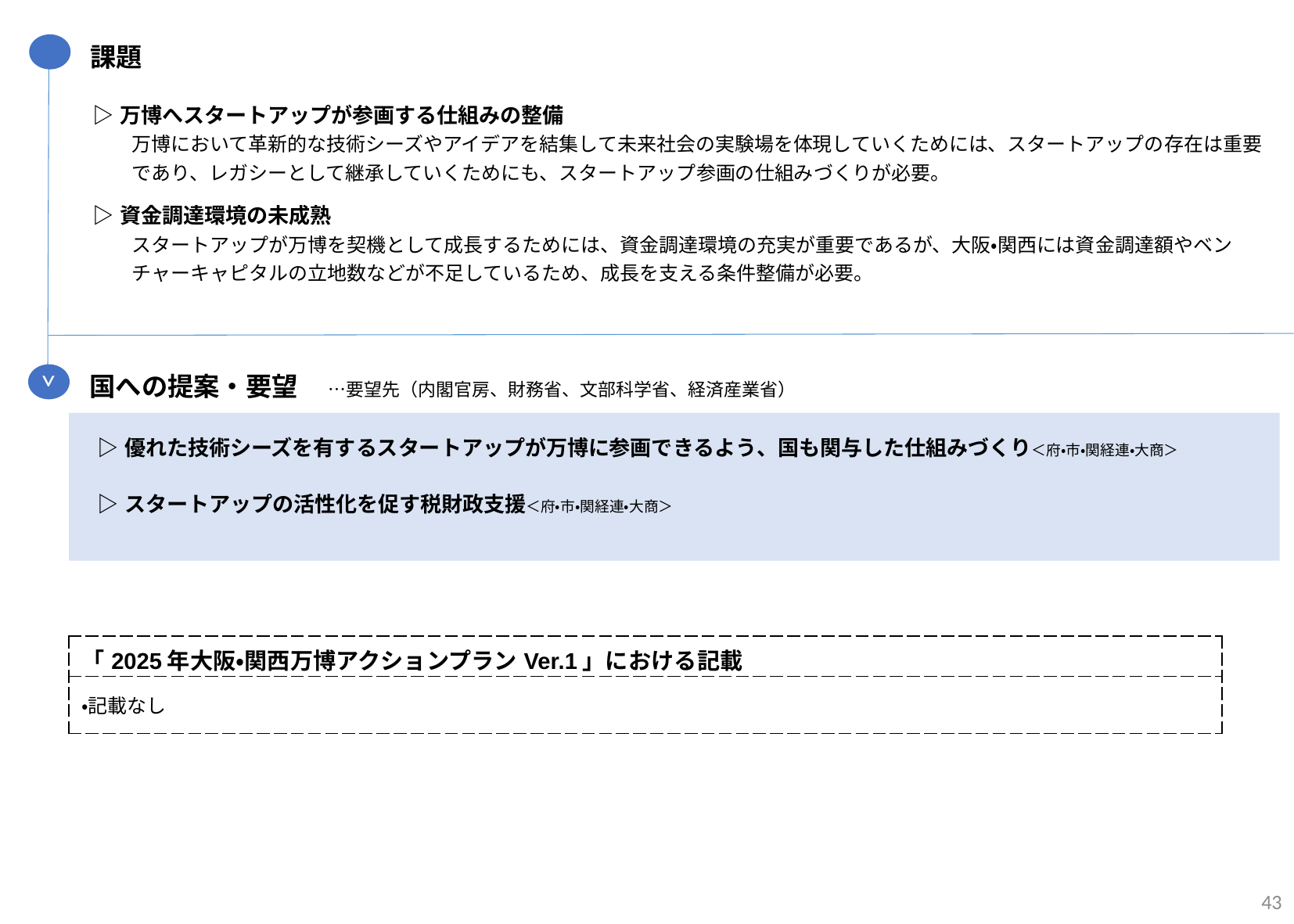

課題
| ▷万博へスタートアップが参画する仕組みの整備 　　万博において革新的な技術シーズやアイデアを結集して未来社会の実験場を体現していくためには、スタートアップの存在は重要であり、レガシーとして継承していくためにも、スタートアップ参画の仕組みづくりが必要。 |
| --- |
| ▷資金調達環境の未成熟 　　スタートアップが万博を契機として成長するためには、資金調達環境の充実が重要であるが、大阪・関西には資金調達額やベンチャーキャピタルの立地数などが不足しているため、成長を支える条件整備が必要。 |
>

国への提案・要望　 …要望先（内閣官房、財務省、文部科学省、経済産業省）

| ▷優れた技術シーズを有するスタートアップが万博に参画できるよう、国も関与した仕組みづくり＜府・市・関経連・大商＞ |
| --- |
| ▷スタートアップの活性化を促す税財政支援＜府・市・関経連・大商＞ |
| 「2025年大阪・関西万博アクションプランVer.1」における記載 |
| --- |
| ・記載なし |

43